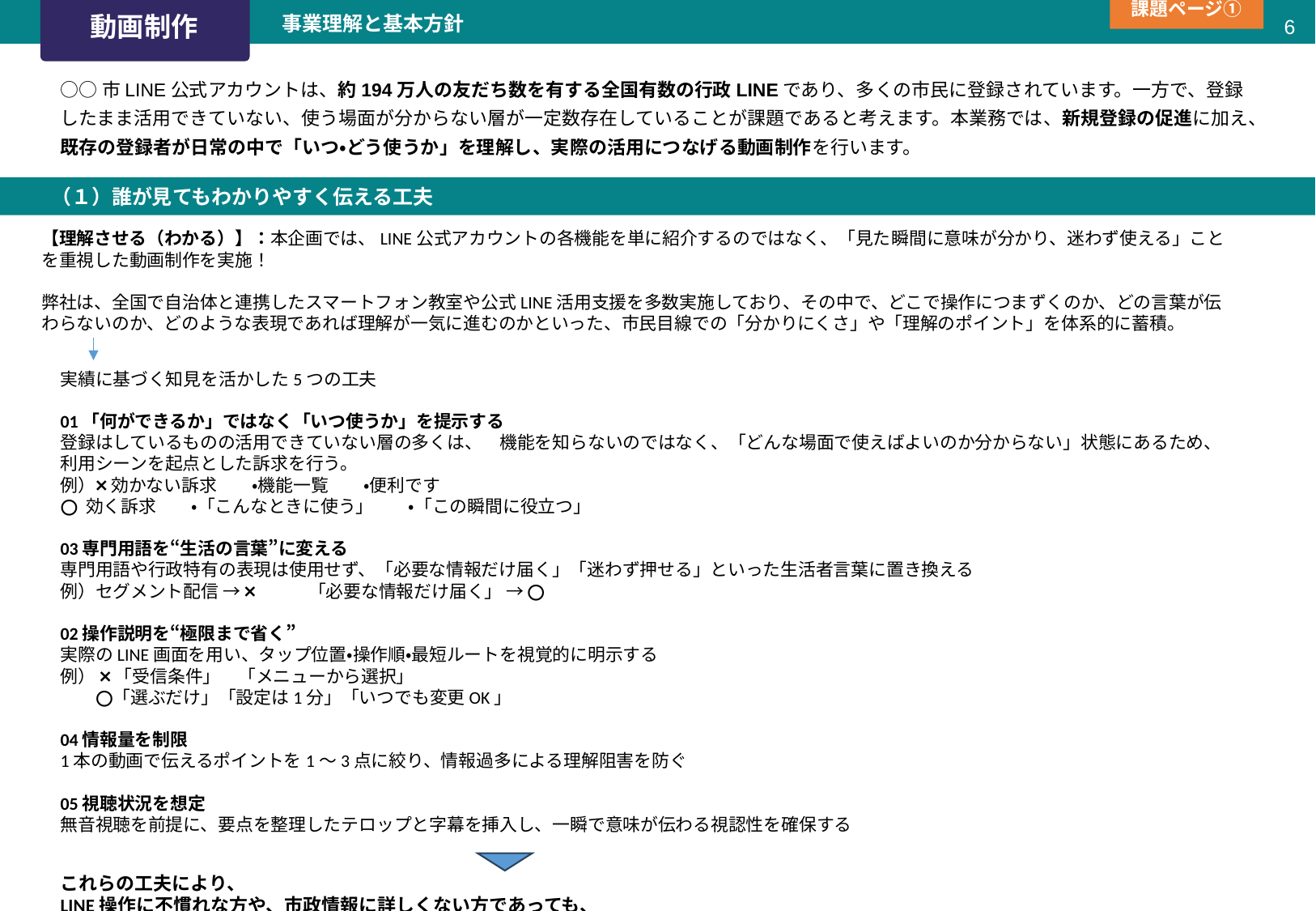

課題ページ①
6
# 動画制作
事業理解と基本方針
○○市LINE公式アカウントは、約194万人の友だち数を有する全国有数の行政LINEであり、多くの市民に登録されています。一方で、登録したまま活用できていない、使う場面が分からない層が一定数存在していることが課題であると考えます。本業務では、新規登録の促進に加え、既存の登録者が日常の中で「いつ・どう使うか」を理解し、実際の活用につなげる動画制作を行います。
　　（１）誰が見てもわかりやすく伝える工夫
【理解させる（わかる）】：本企画では、LINE公式アカウントの各機能を単に紹介するのではなく、「見た瞬間に意味が分かり、迷わず使える」ことを重視した動画制作を実施！

弊社は、全国で自治体と連携したスマートフォン教室や公式LINE活用支援を多数実施しており、その中で、どこで操作につまずくのか、どの言葉が伝わらないのか、どのような表現であれば理解が一気に進むのかといった、市民目線での「分かりにくさ」や「理解のポイント」を体系的に蓄積。
実績に基づく知見を活かした5つの工夫

01「何ができるか」ではなく「いつ使うか」を提示する
登録はしているものの活用できていない層の多くは、　機能を知らないのではなく、「どんな場面で使えばよいのか分からない」状態にあるため、利用シーンを起点とした訴求を行う。
例）❌ 効かない訴求　　・機能一覧　　・便利です
⭕ 効く訴求　　・「こんなときに使う」　　・「この瞬間に役立つ」

03専門用語を“生活の言葉”に変える
専門用語や行政特有の表現は使用せず、「必要な情報だけ届く」「迷わず押せる」といった生活者言葉に置き換える
例）セグメント配信 → ❌　　　「必要な情報だけ届く」 → ⭕

02操作説明を“極限まで省く”
実際のLINE画面を用い、タップ位置・操作順・最短ルートを視覚的に明示する
例） ❌ 「受信条件」　「メニューから選択」
　　⭕「選ぶだけ」「設定は1分」「いつでも変更OK」

04情報量を制限
1本の動画で伝えるポイントを1～3点に絞り、情報過多による理解阻害を防ぐ

05視聴状況を想定
無音視聴を前提に、要点を整理したテロップと字幕を挿入し、一瞬で意味が伝わる視認性を確保する

これらの工夫により、
LINE操作に不慣れな方や、市政情報に詳しくない方であっても、
動画を見るだけで「何ができて、どう使えばよいか」が理解できる構成を実現する。